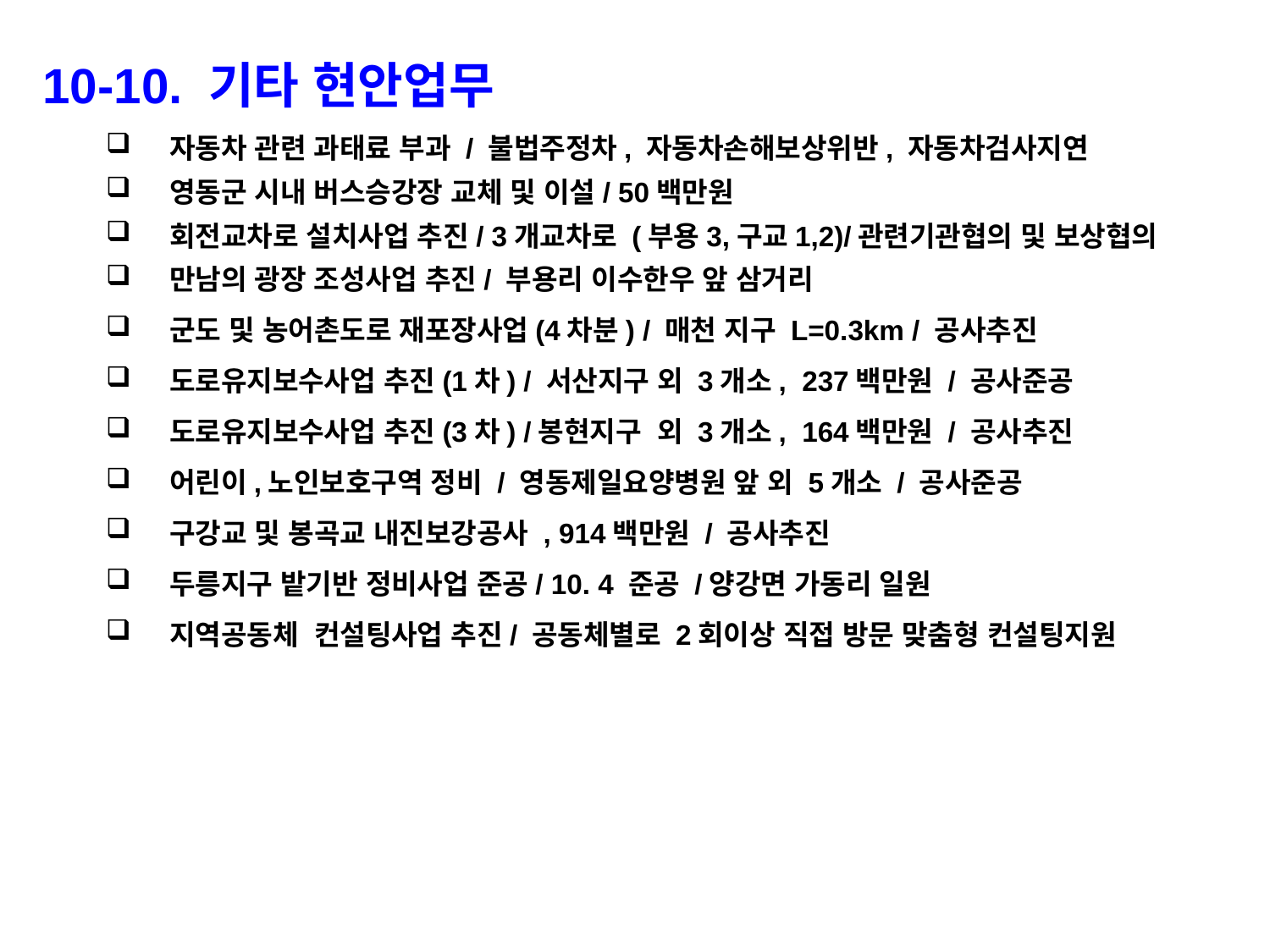

10-10. 기타 현안업무
자동차 관련 과태료 부과 / 불법주정차, 자동차손해보상위반, 자동차검사지연
영동군 시내 버스승강장 교체 및 이설/ 50백만원
회전교차로 설치사업 추진/ 3개교차로 (부용3,구교1,2)/관련기관협의 및 보상협의
만남의 광장 조성사업 추진/ 부용리 이수한우 앞 삼거리
군도 및 농어촌도로 재포장사업(4차분) / 매천 지구 L=0.3km / 공사추진
도로유지보수사업 추진(1차) / 서산지구 외 3개소,  237백만원 / 공사준공
도로유지보수사업 추진(3차) /봉현지구  외 3개소,  164백만원 / 공사추진
어린이,노인보호구역 정비 / 영동제일요양병원 앞 외 5개소 / 공사준공
구강교 및 봉곡교 내진보강공사 , 914백만원 / 공사추진
두릉지구 밭기반 정비사업 준공/ 10. 4 준공 /양강면 가동리 일원
지역공동체  컨설팅사업 추진/ 공동체별로 2회이상 직접 방문 맞춤형 컨설팅지원